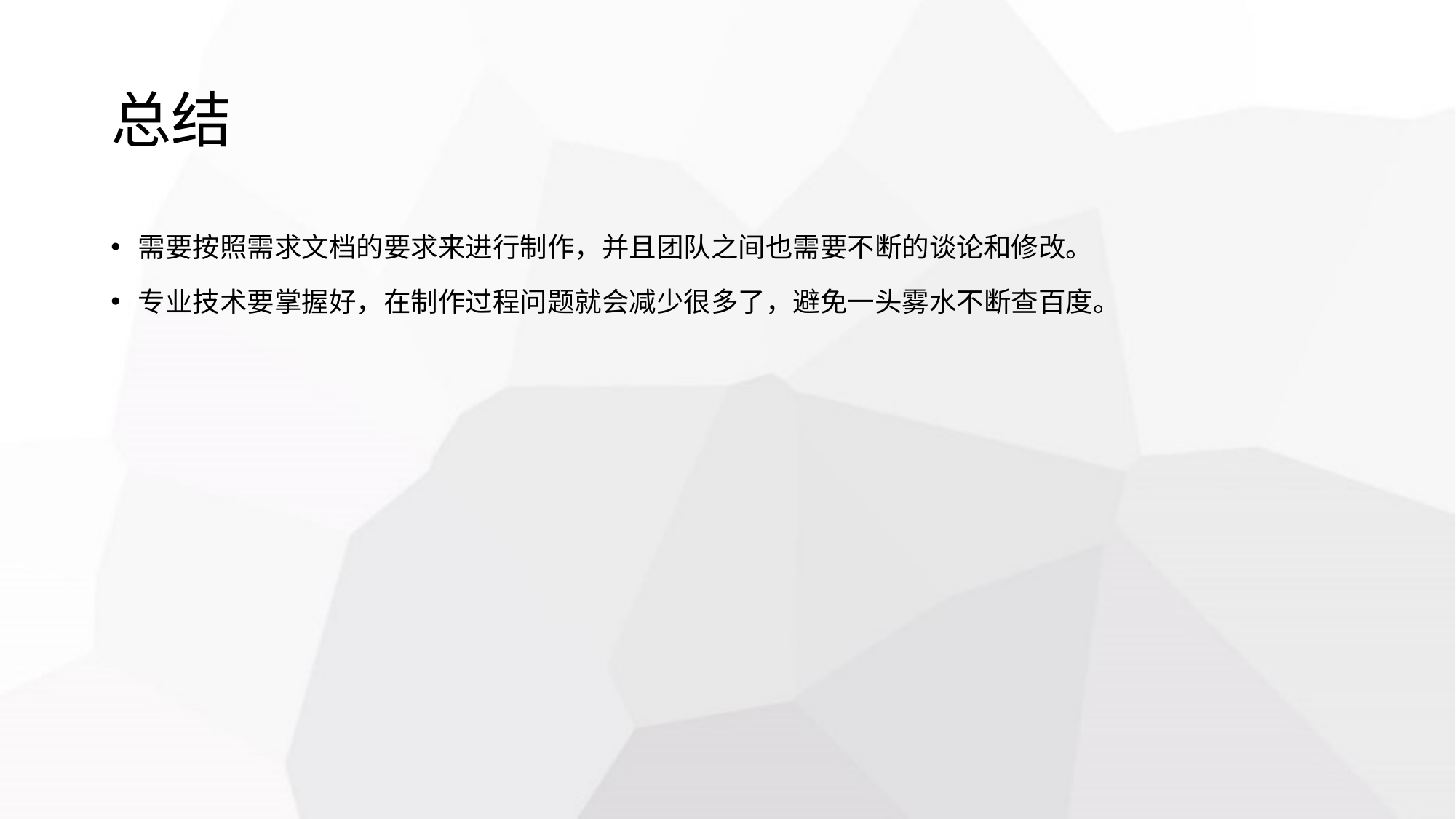

# 总结
需要按照需求文档的要求来进行制作，并且团队之间也需要不断的谈论和修改。
专业技术要掌握好，在制作过程问题就会减少很多了，避免一头雾水不断查百度。